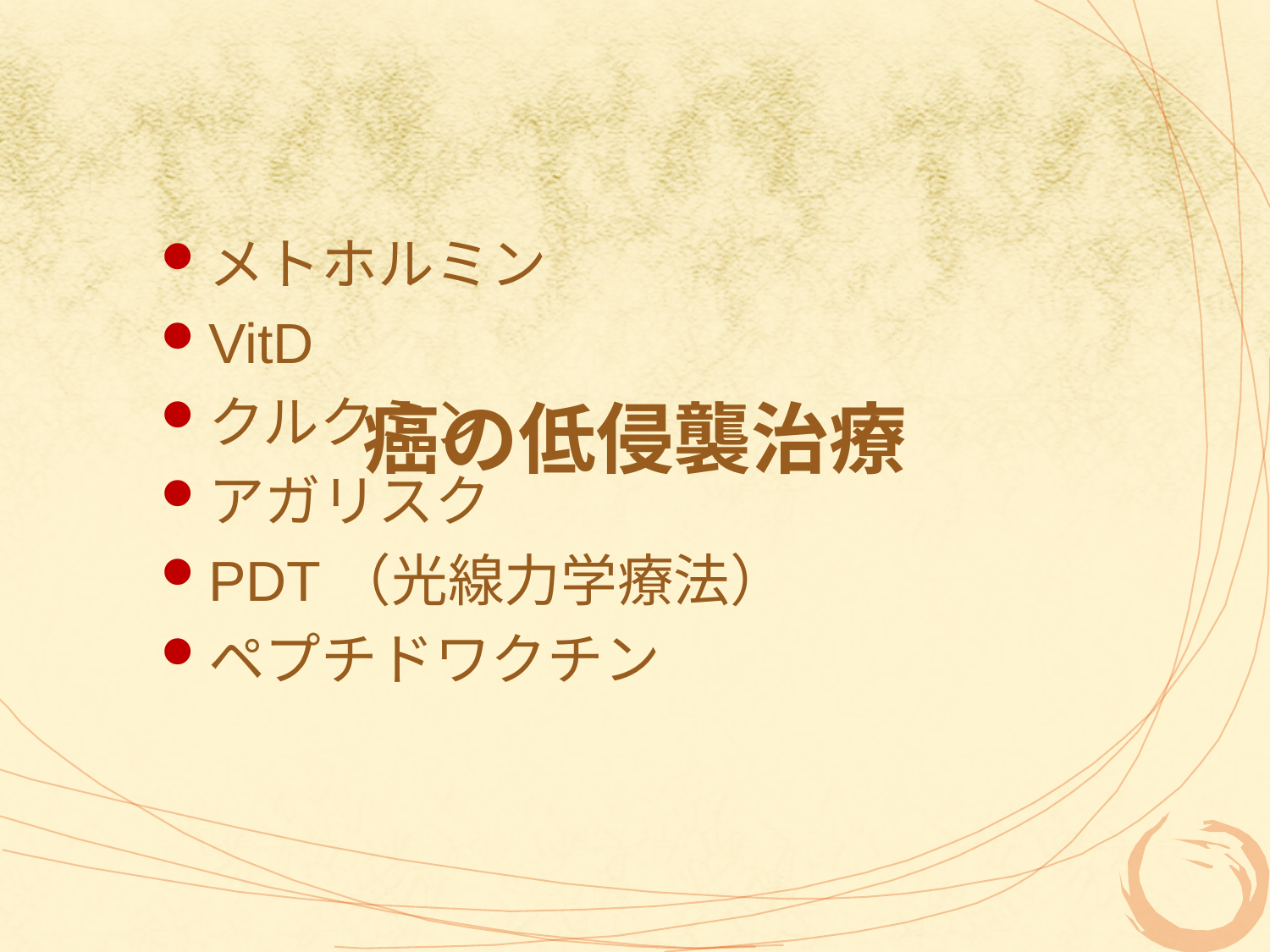

癌の低侵襲治療
メトホルミン
VitD
クルクミン
アガリスク
PDT（光線力学療法）
ペプチドワクチン